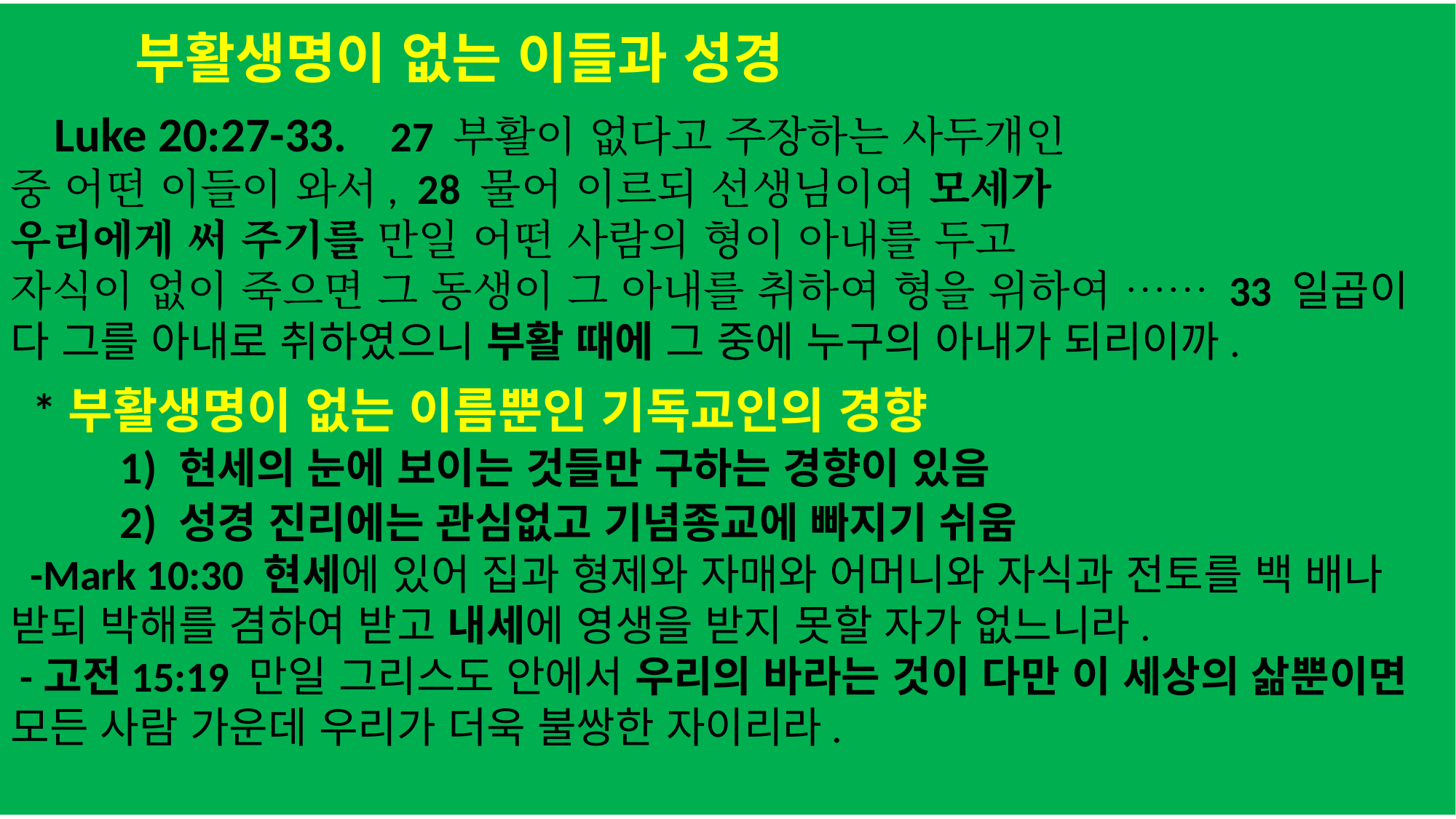

부활생명이 없는 이들과 성경

    Luke 20:27-33.    27 부활이 없다고 주장하는 사두개인
중 어떤 이들이 와서,  28 물어 이르되 선생님이여 모세가
우리에게 써 주기를 만일 어떤 사람의 형이 아내를 두고
자식이 없이 죽으면 그 동생이 그 아내를 취하여 형을 위하여 …… 33 일곱이 다 그를 아내로 취하였으니 부활 때에 그 중에 누구의 아내가 되리이까.

  *부활생명이 없는 이름뿐인 기독교인의 경향
  	1) 현세의 눈에 보이는 것들만 구하는 경향이 있음
  	2) 성경 진리에는 관심없고 기념종교에 빠지기 쉬움
  -Mark 10:30 현세에 있어 집과 형제와 자매와 어머니와 자식과 전토를 백 배나 받되 박해를 겸하여 받고 내세에 영생을 받지 못할 자가 없느니라.
 -고전15:19 만일 그리스도 안에서 우리의 바라는 것이 다만 이 세상의 삶뿐이면 모든 사람 가운데 우리가 더욱 불쌍한 자이리라.